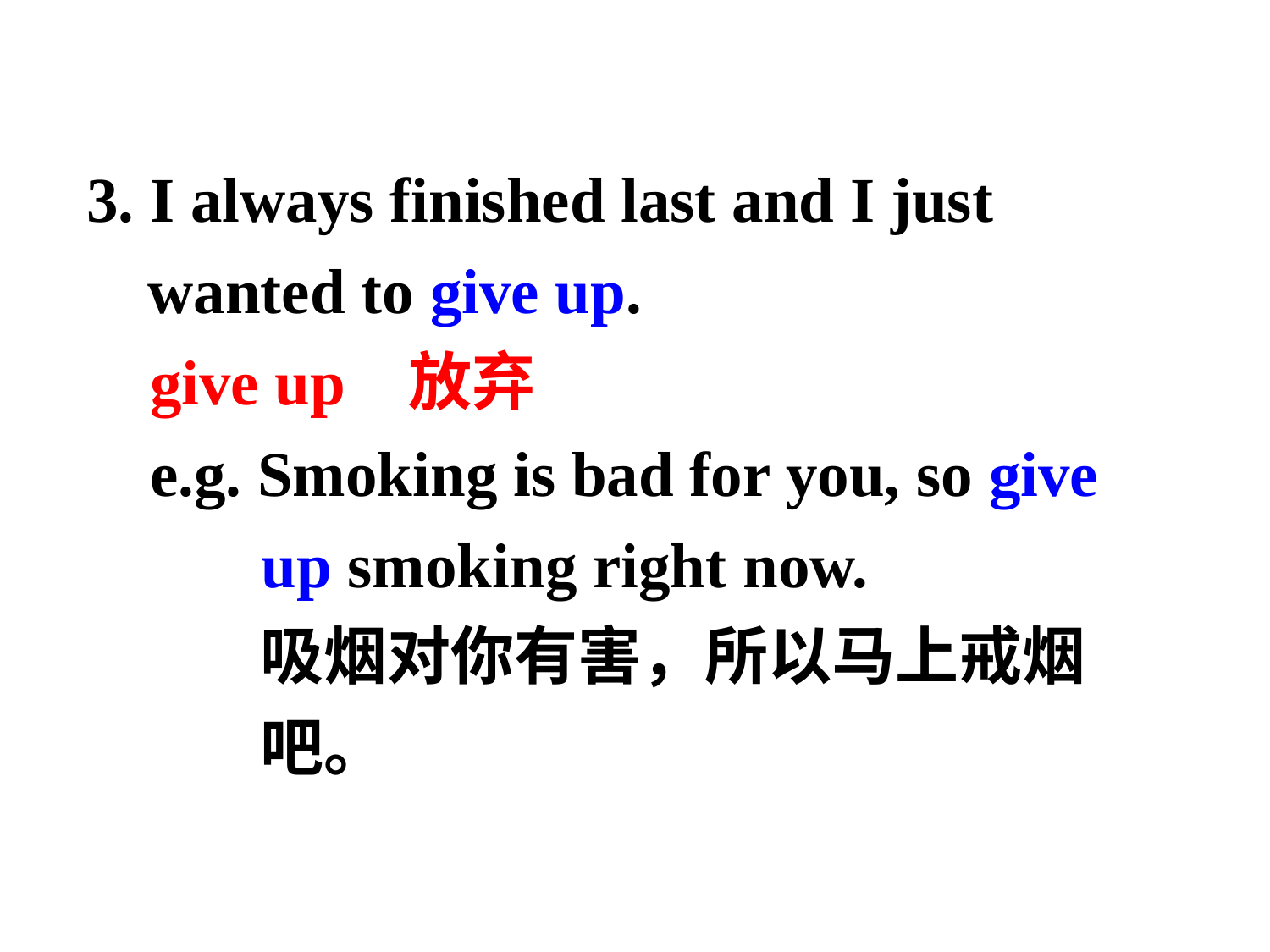

3. I always finished last and I just wanted to give up.
    give up   放弃
    e.g. Smoking is bad for you, so give
           up smoking right now.
           吸烟对你有害，所以马上戒烟
           吧。